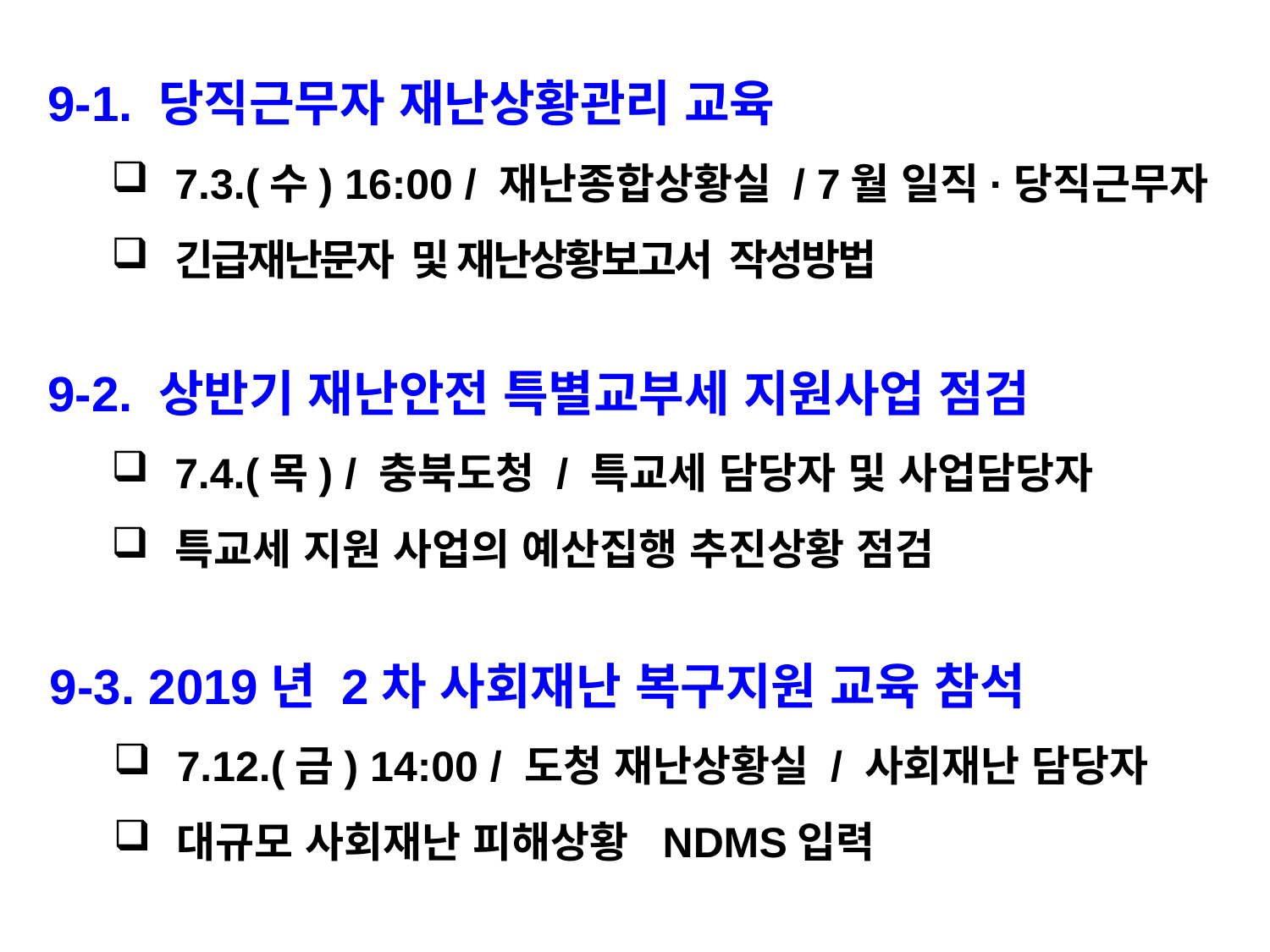

9-1. 당직근무자 재난상황관리 교육
7.3.(수) 16:00 / 재난종합상황실 / 7월 일직·당직근무자
긴급재난문자  및 재난상황보고서  작성방법
9-2. 상반기 재난안전 특별교부세 지원사업 점검
7.4.(목) / 충북도청 / 특교세 담당자 및 사업담당자
특교세 지원 사업의 예산집행 추진상황 점검
9-3. 2019년 2차 사회재난 복구지원 교육 참석
7.12.(금) 14:00 / 도청 재난상황실 / 사회재난 담당자
대규모 사회재난 피해상황  NDMS입력